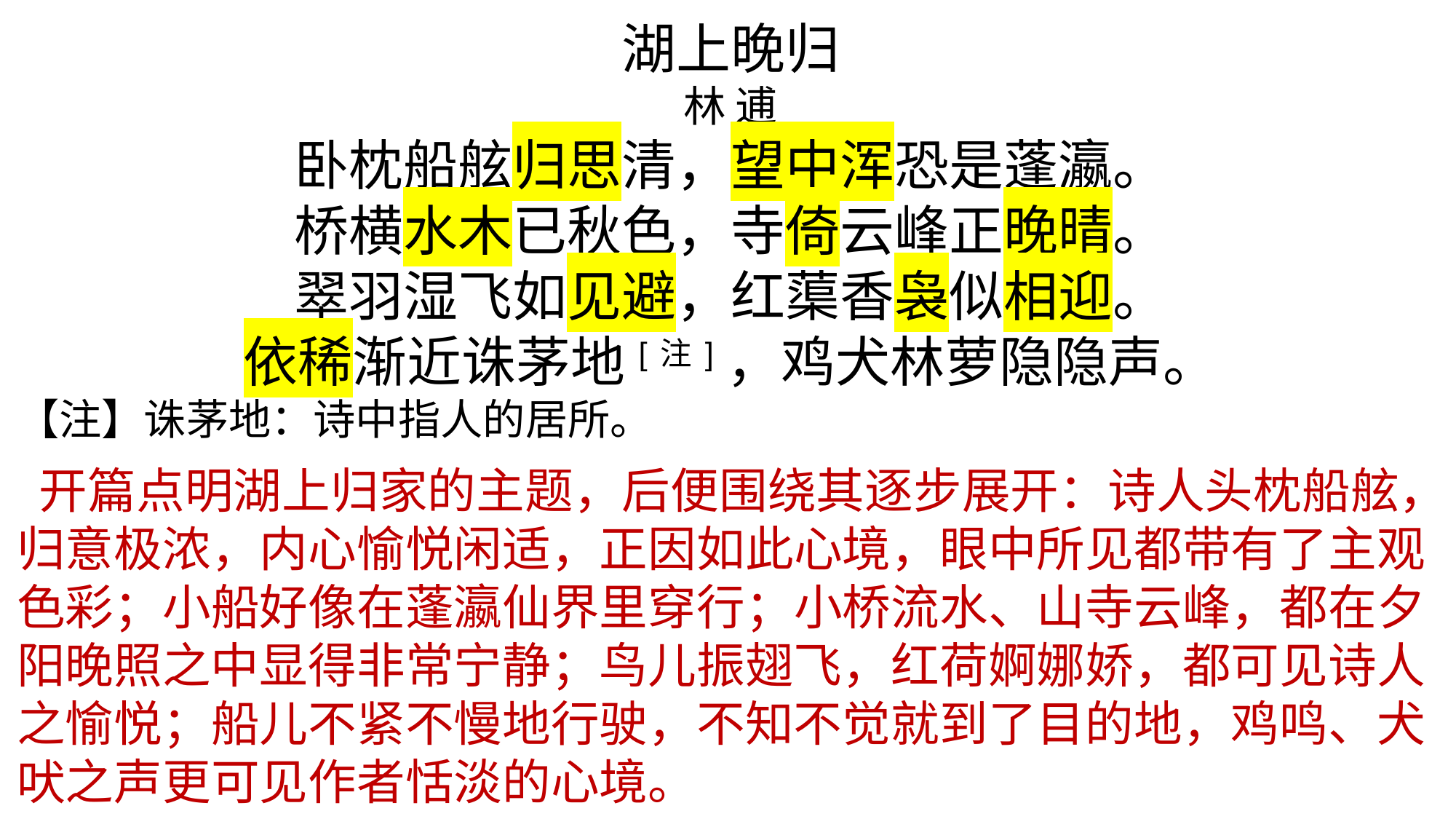

湖上晚归
林 逋
卧枕船舷归思清，望中浑恐是蓬瀛。
桥横水木已秋色，寺倚云峰正晚晴。
翠羽湿飞如见避，红蕖香袅似相迎。
依稀渐近诛茅地[注]，鸡犬林萝隐隐声。
【注】诛茅地：诗中指人的居所。

 开篇点明湖上归家的主题，后便围绕其逐步展开：诗人头枕船舷，归意极浓，内心愉悦闲适，正因如此心境，眼中所见都带有了主观色彩；小船好像在蓬瀛仙界里穿行；小桥流水、山寺云峰，都在夕阳晚照之中显得非常宁静；鸟儿振翅飞，红荷婀娜娇，都可见诗人之愉悦；船儿不紧不慢地行驶，不知不觉就到了目的地，鸡鸣、犬吠之声更可见作者恬淡的心境。